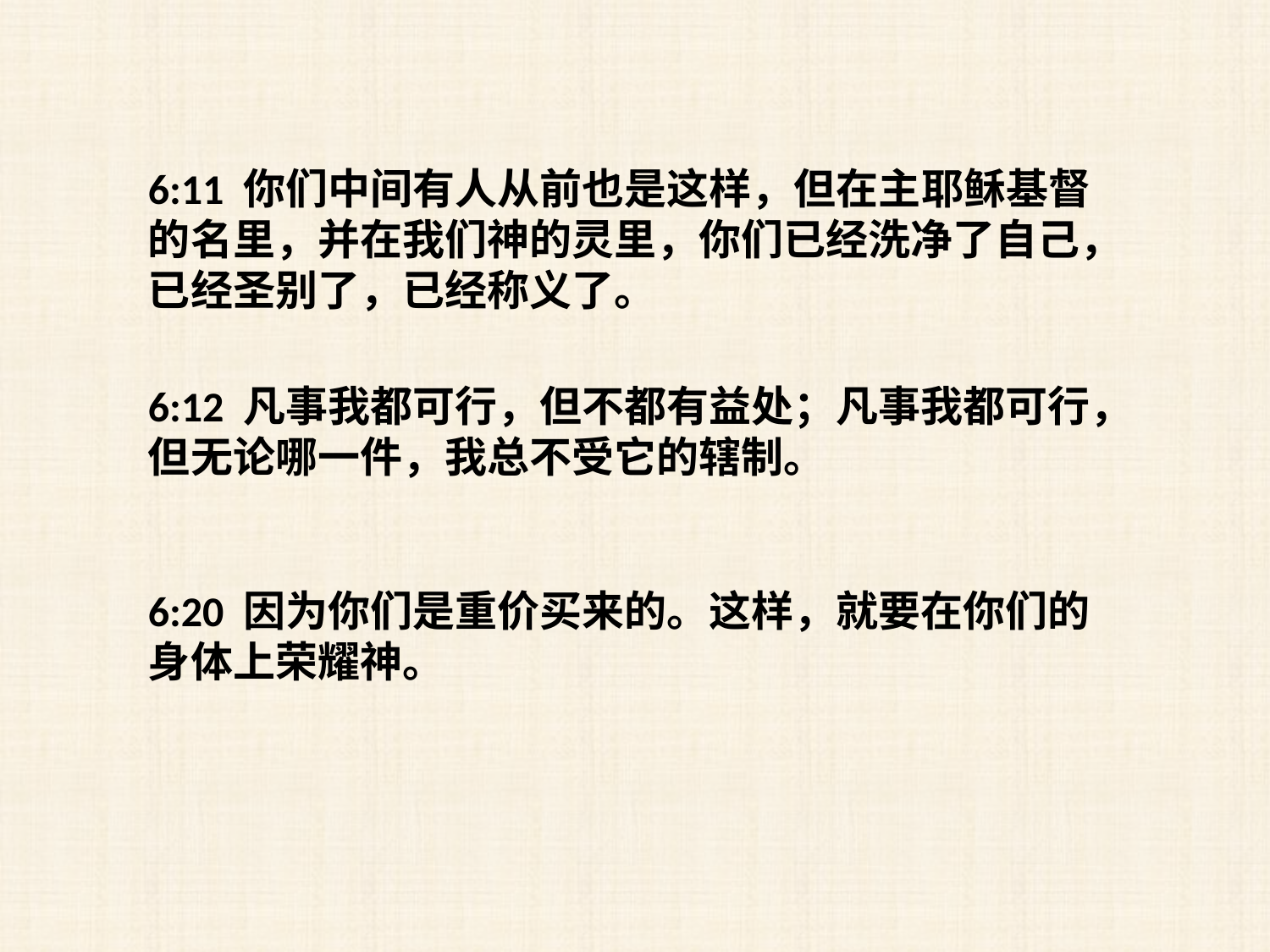

6:11 你们中间有人从前也是这样，但在主耶稣基督的名里，并在我们神的灵里，你们已经洗净了自己，已经圣别了，已经称义了。
6:12 凡事我都可行，但不都有益处；凡事我都可行，但无论哪一件，我总不受它的辖制。
6:20 因为你们是重价买来的。这样，就要在你们的身体上荣耀神。